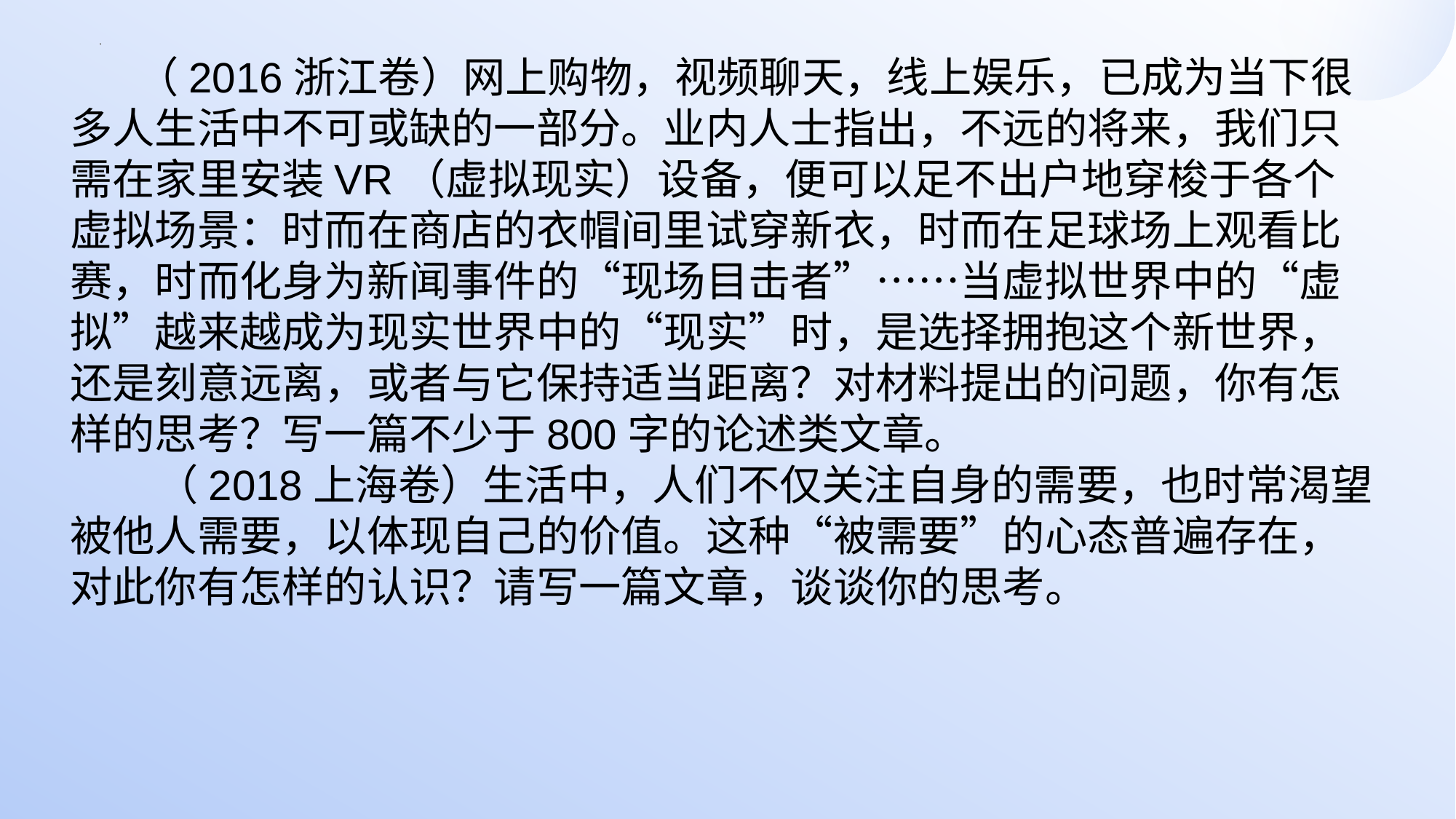

（2016浙江卷）网上购物，视频聊天，线上娱乐，已成为当下很多人生活中不可或缺的一部分。业内人士指出，不远的将来，我们只需在家里安装VR（虚拟现实）设备，便可以足不出户地穿梭于各个虚拟场景：时而在商店的衣帽间里试穿新衣，时而在足球场上观看比赛，时而化身为新闻事件的“现场目击者”……当虚拟世界中的“虚拟”越来越成为现实世界中的“现实”时，是选择拥抱这个新世界，还是刻意远离，或者与它保持适当距离？对材料提出的问题，你有怎样的思考？写一篇不少于800字的论述类文章。
        （2018上海卷）生活中，人们不仅关注自身的需要，也时常渴望被他人需要，以体现自己的价值。这种“被需要”的心态普遍存在，对此你有怎样的认识？请写一篇文章，谈谈你的思考。